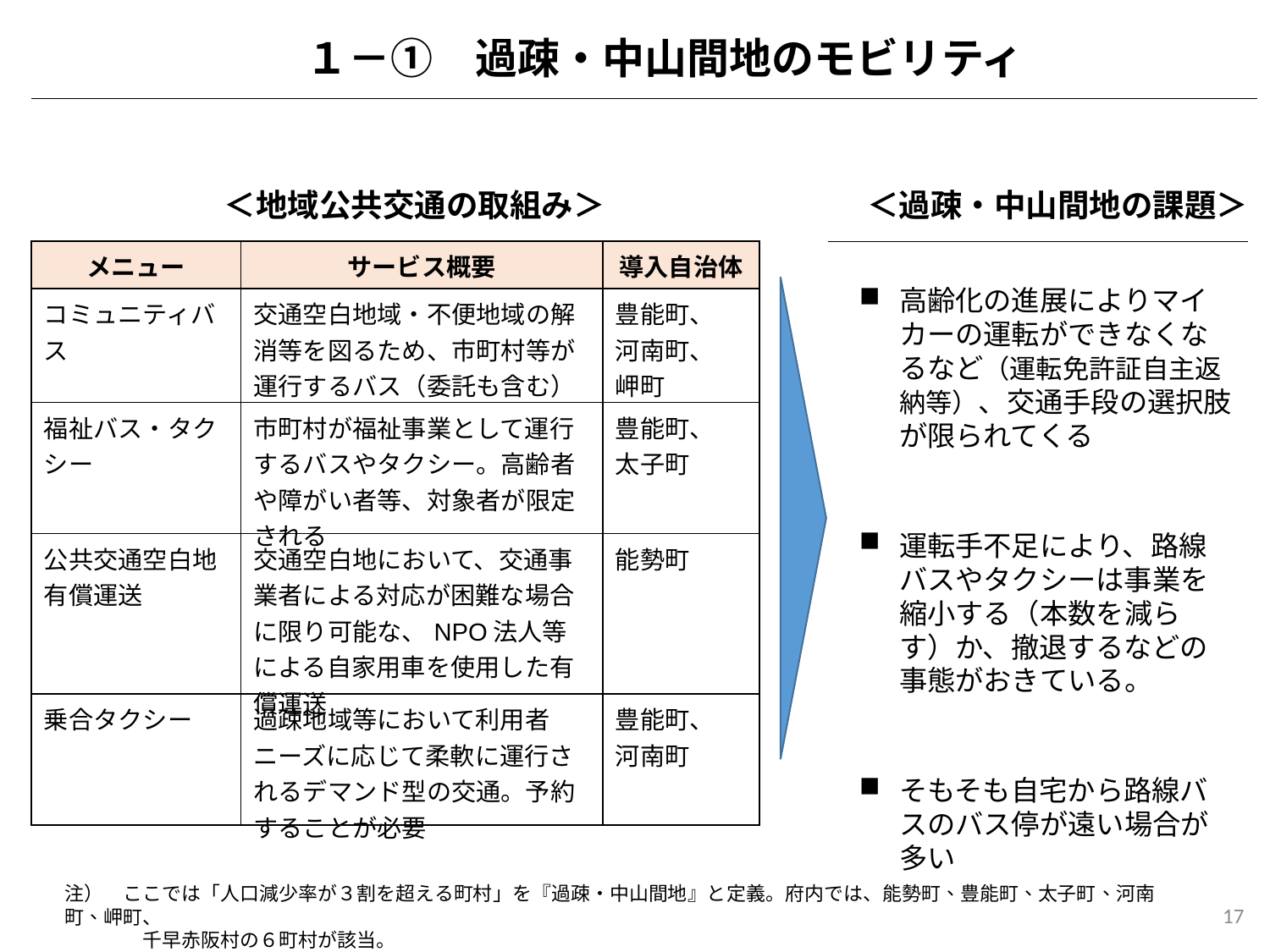

１－①　過疎・中山間地のモビリティ
＜地域公共交通の取組み＞
＜過疎・中山間地の課題＞
| メニュー | サービス概要 | 導入自治体 |
| --- | --- | --- |
| コミュニティバス | 交通空白地域・不便地域の解消等を図るため、市町村等が運行するバス（委託も含む） | 豊能町、 河南町、 岬町 |
| 福祉バス・タクシー | 市町村が福祉事業として運行するバスやタクシー。高齢者や障がい者等、対象者が限定される | 豊能町、 太子町 |
| 公共交通空白地 有償運送 | 交通空白地において、交通事業者による対応が困難な場合に限り可能な、NPO法人等による自家用車を使用した有償運送 | 能勢町 |
| 乗合タクシー | 過疎地域等において利用者ニーズに応じて柔軟に運行されるデマンド型の交通。予約することが必要 | 豊能町、 河南町 |
高齢化の進展によりマイカーの運転ができなくなるなど（運転免許証自主返納等）、交通手段の選択肢が限られてくる

運転手不足により、路線バスやタクシーは事業を縮小する（本数を減らす）か、撤退するなどの事態がおきている。

そもそも自宅から路線バスのバス停が遠い場合が多い

注）　ここでは「人口減少率が３割を超える町村」を『過疎・中山間地』と定義。府内では、能勢町、豊能町、太子町、河南町、岬町、
　　　　千早赤阪村の６町村が該当。
17